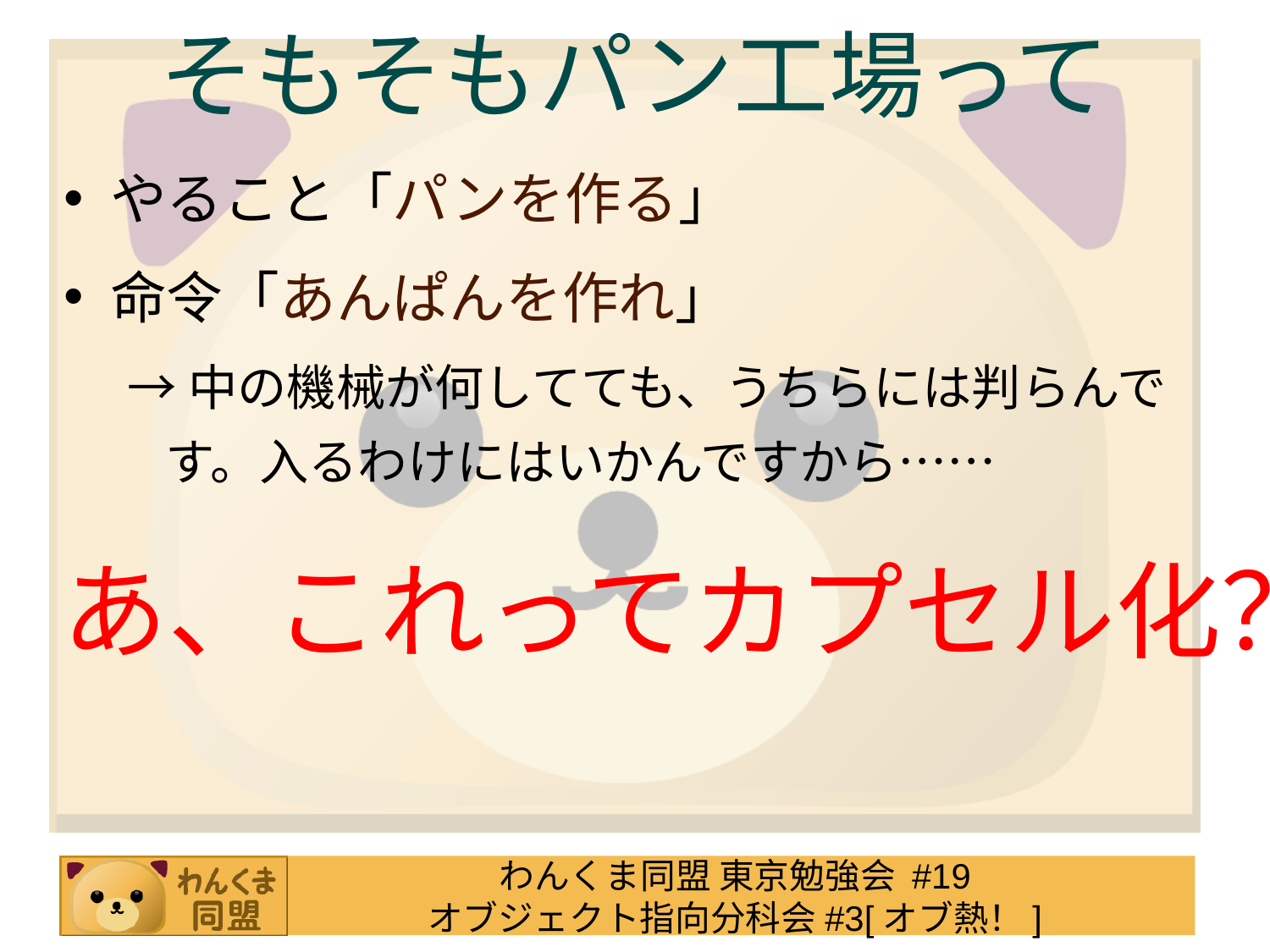

# そもそもパン工場って
やること「パンを作る」
命令「あんぱんを作れ」
→中の機械が何してても、うちらには判らんです。入るわけにはいかんですから……
あ、これってカプセル化？